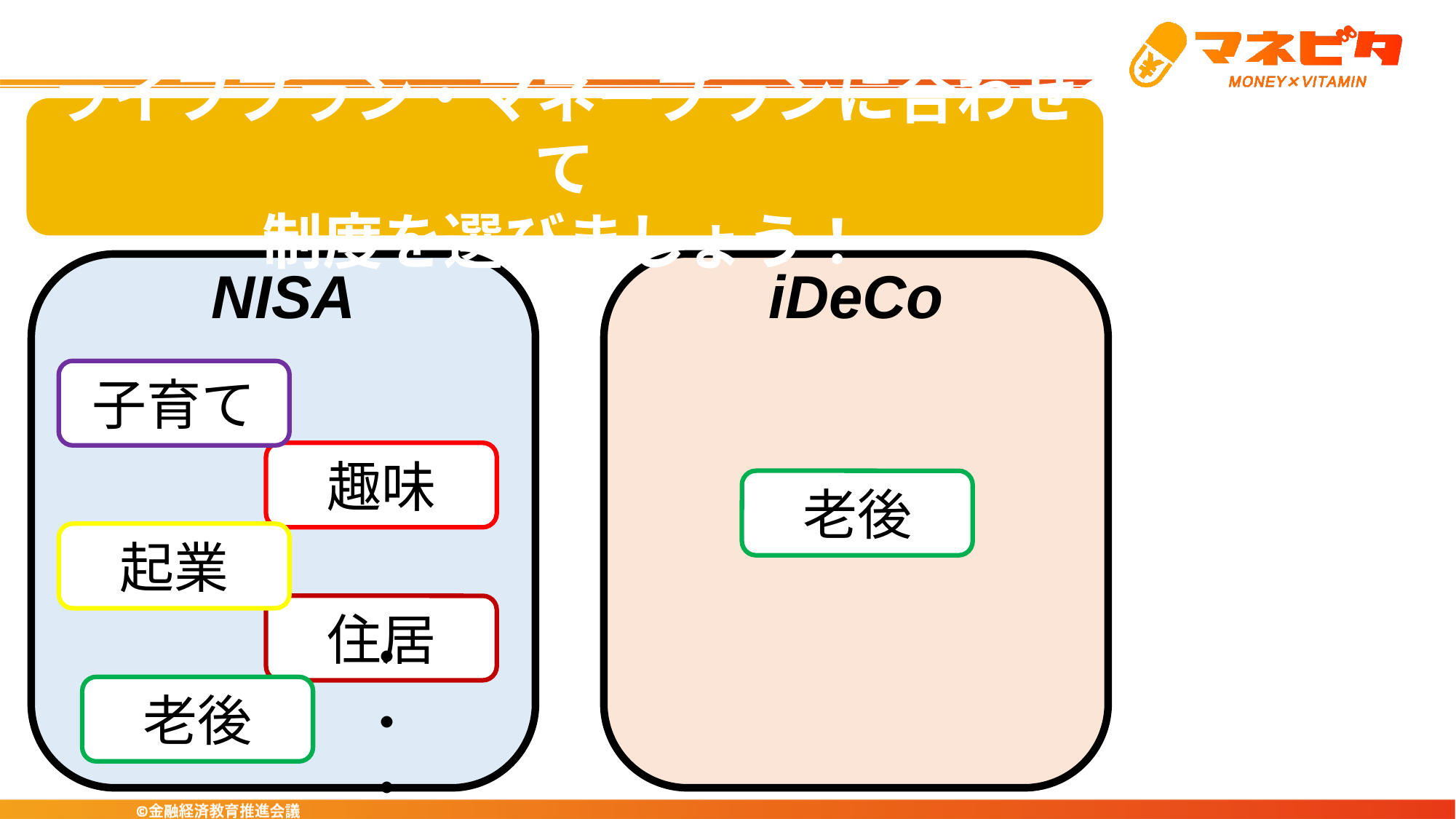

ライフプラン・マネープランに合わせて
制度を選びましょう！
iDeCo

NISA

子育て
趣味
老後
起業
住居
老後
・・・